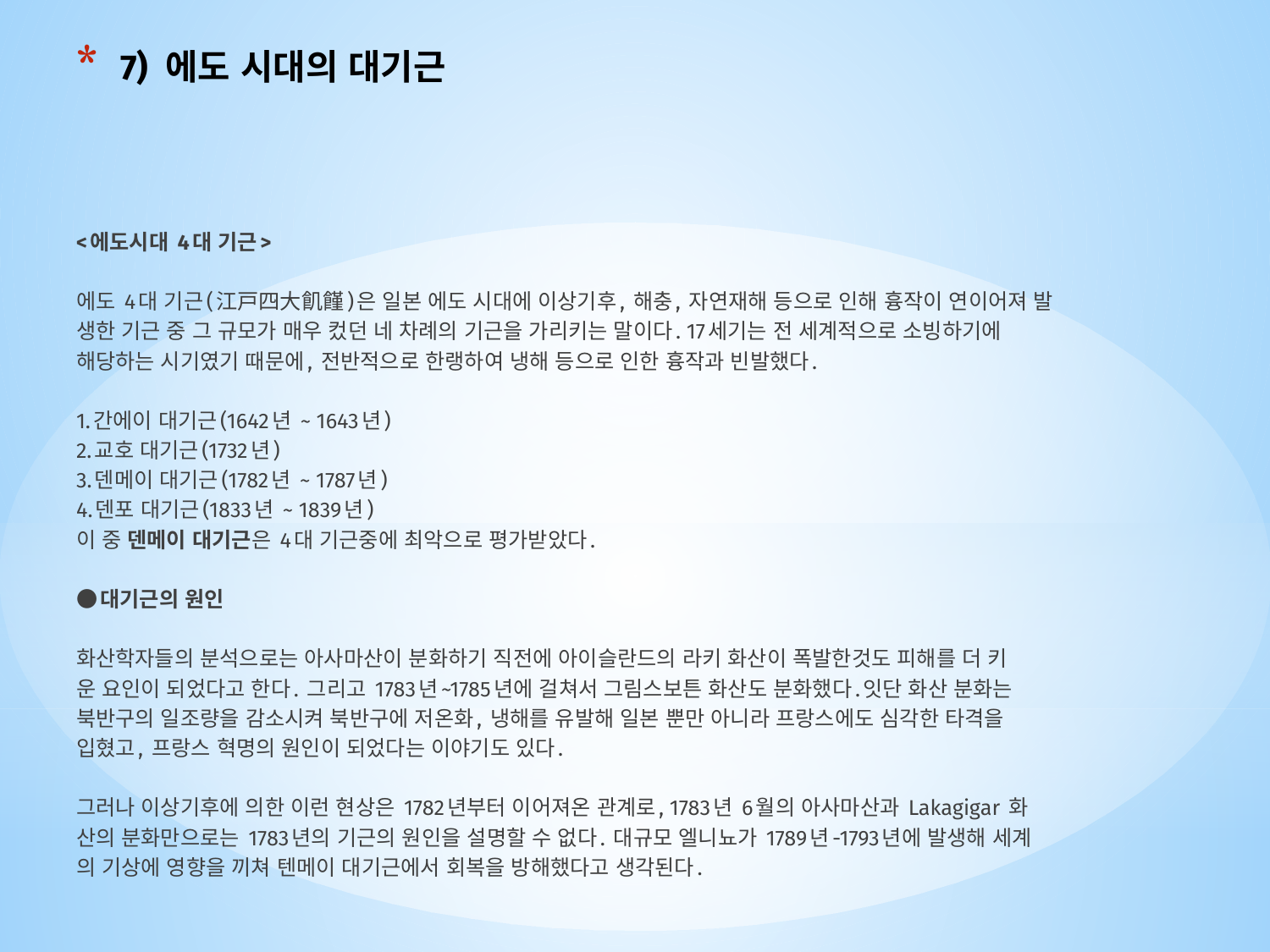

# 7) 에도 시대의 대기근
<에도시대 4대 기근>

에도 4대 기근(江戸四大飢饉)은 일본 에도 시대에 이상기후, 해충, 자연재해 등으로 인해 흉작이 연이어져 발
생한 기근 중 그 규모가 매우 컸던 네 차례의 기근을 가리키는 말이다. 17세기는 전 세계적으로 소빙하기에
해당하는 시기였기 때문에, 전반적으로 한랭하여 냉해 등으로 인한 흉작과 빈발했다.

1.간에이 대기근(1642년 ~ 1643년)
2.교호 대기근(1732년)
3.덴메이 대기근(1782년 ~ 1787년)
4.덴포 대기근(1833년 ~ 1839년)
이 중 덴메이 대기근은 4대 기근중에 최악으로 평가받았다.

●대기근의 원인

화산학자들의 분석으로는 아사마산이 분화하기 직전에 아이슬란드의 라키 화산이 폭발한것도 피해를 더 키
운 요인이 되었다고 한다. 그리고 1783년~1785년에 걸쳐서 그림스보튼 화산도 분화했다.잇단 화산 분화는
북반구의 일조량을 감소시켜 북반구에 저온화, 냉해를 유발해 일본 뿐만 아니라 프랑스에도 심각한 타격을
입혔고, 프랑스 혁명의 원인이 되었다는 이야기도 있다.

그러나 이상기후에 의한 이런 현상은 1782년부터 이어져온 관계로, 1783년 6월의 아사마산과 Lakagigar 화
산의 분화만으로는 1783년의 기근의 원인을 설명할 수 없다. 대규모 엘니뇨가 1789년-1793년에 발생해 세계
의 기상에 영향을 끼쳐 텐메이 대기근에서 회복을 방해했다고 생각된다.